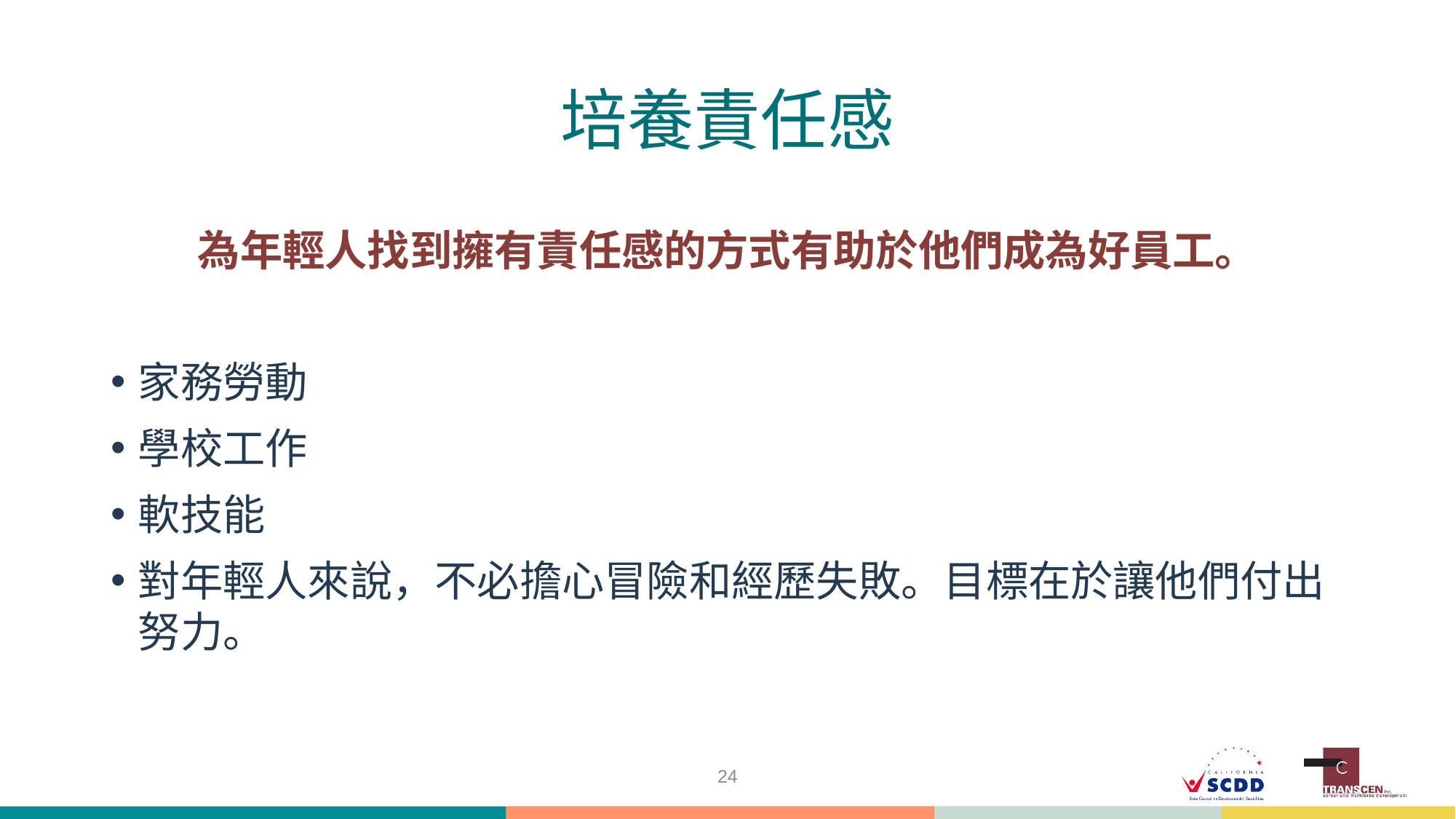

# 培養責任感
為年輕人找到擁有責任感的方式有助於他們成為好員工。

家務勞動
學校工作
軟技能
對年輕人來說，不必擔心冒險和經歷失敗。目標在於讓他們付出努力。
24